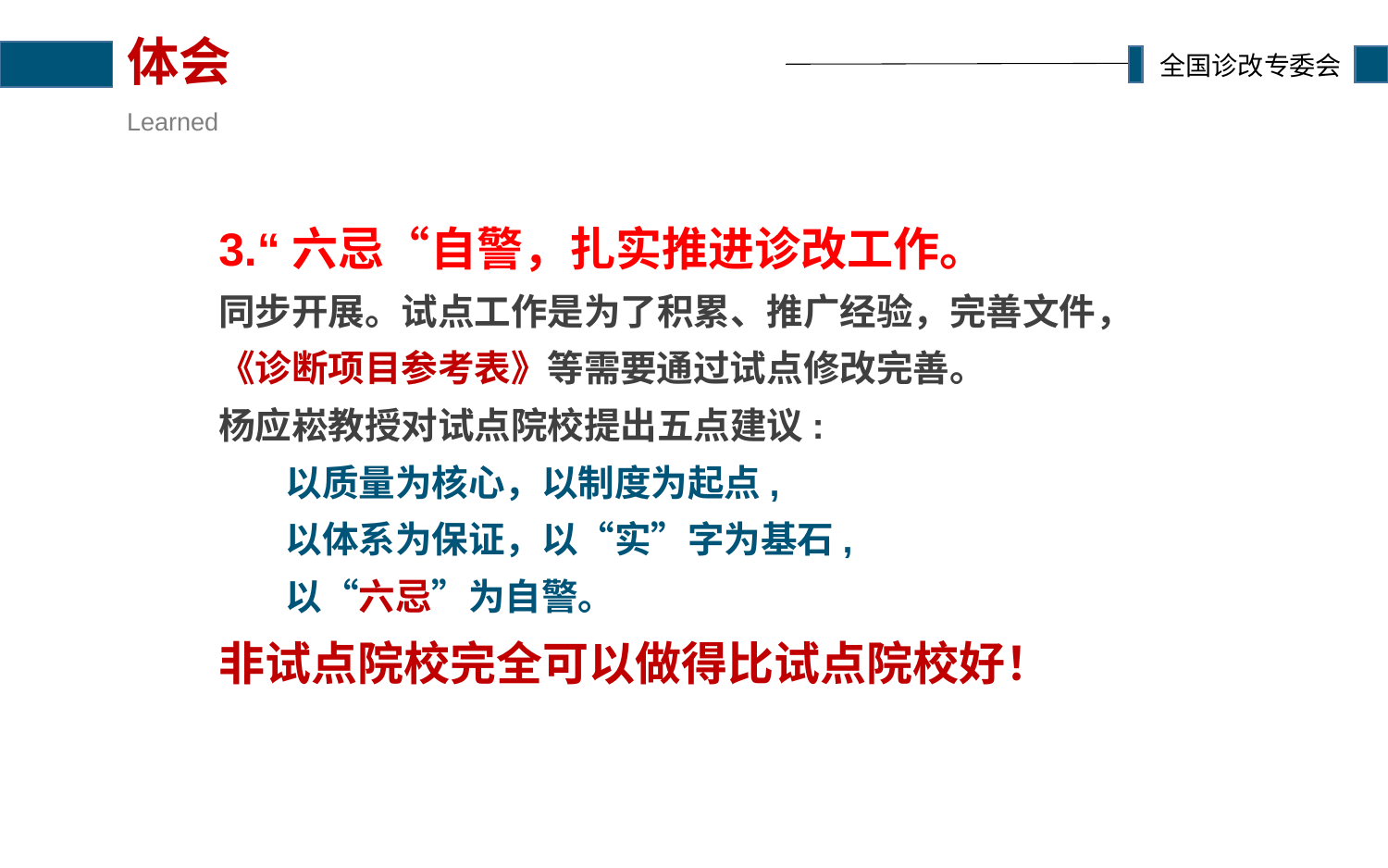

# 体会
Learned
3.“六忌“自警，扎实推进诊改工作。
同步开展。试点工作是为了积累、推广经验，完善文件，
《诊断项目参考表》等需要通过试点修改完善。
杨应崧教授对试点院校提出五点建议:
       以质量为核心，以制度为起点,
       以体系为保证，以“实”字为基石,
       以“六忌”为自警。
非试点院校完全可以做得比试点院校好！